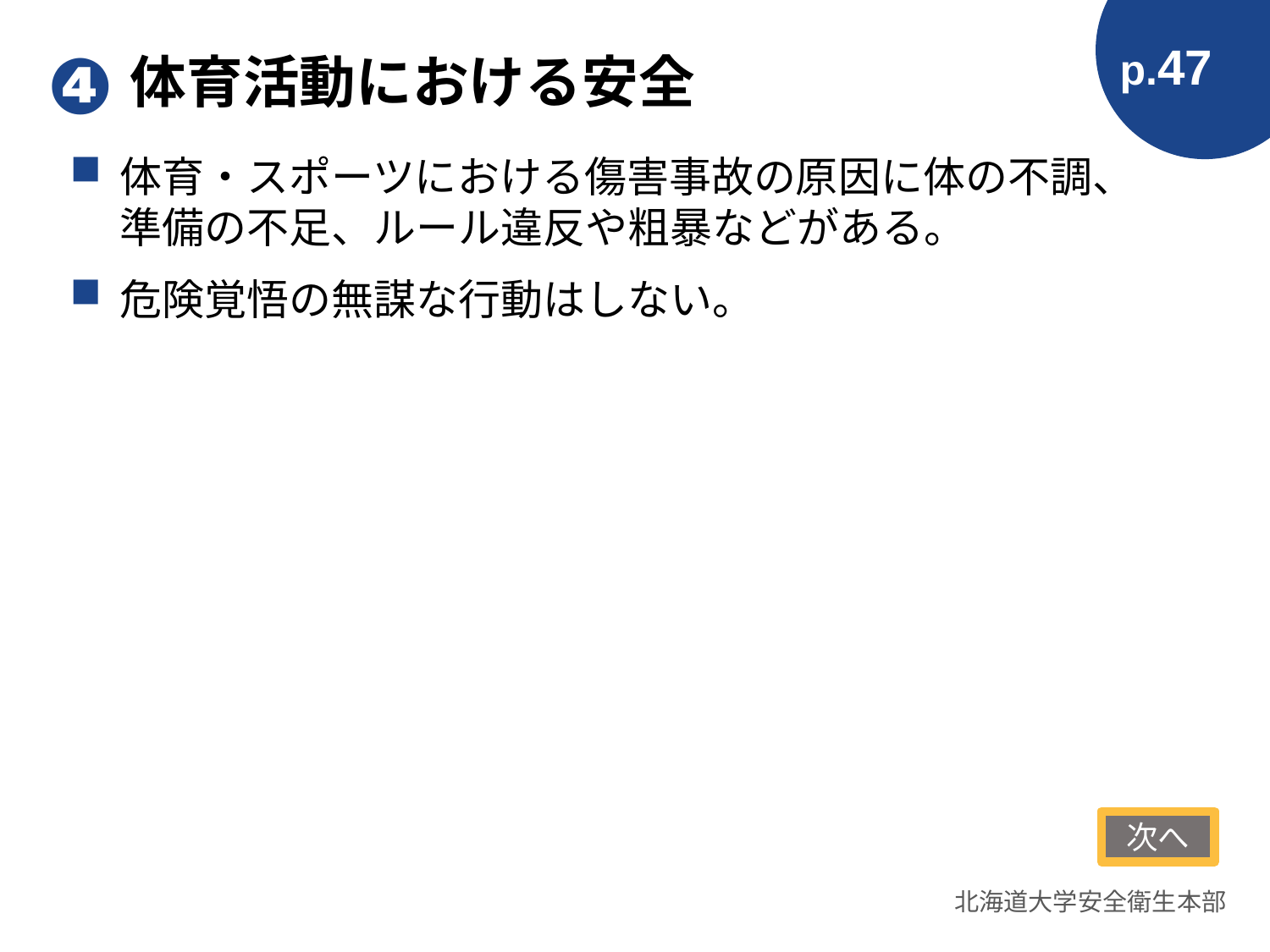

p.47
❹
# 体育活動における安全
体育・スポーツにおける傷害事故の原因に体の不調、準備の不足、ルール違反や粗暴などがある。
危険覚悟の無謀な行動はしない。
次へ